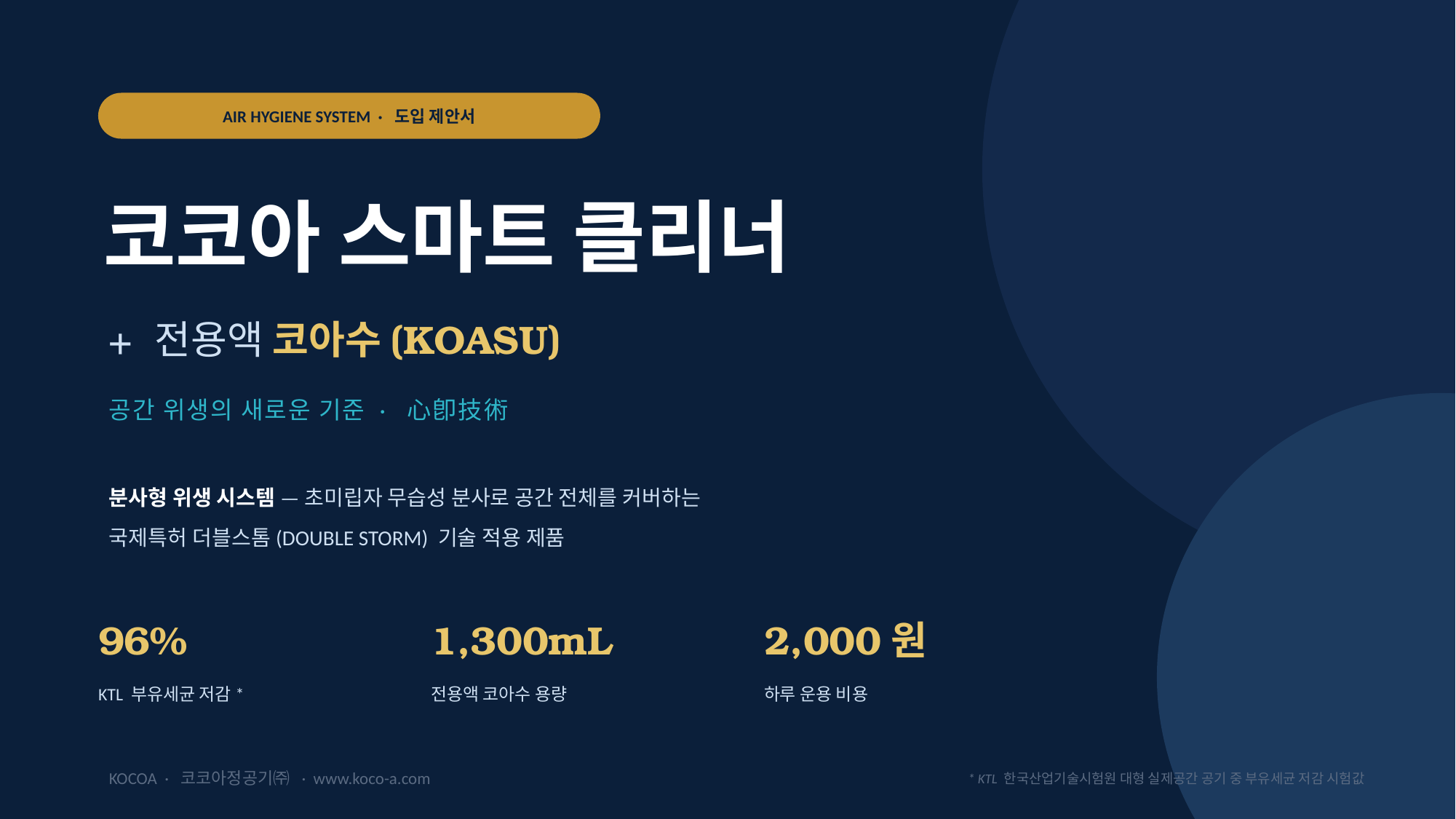

AIR HYGIENE SYSTEM  ·  도입 제안서
코코아 스마트 클리너
+ 전용액 코아수(KOASU)
공간 위생의 새로운 기준 ·  心卽技術

분사형 위생 시스템 — 초미립자 무습성 분사로 공간 전체를 커버하는
국제특허 더블스톰(DOUBLE STORM) 기술 적용 제품
96%
1,300mL
2,000원
KTL 부유세균 저감*
전용액 코아수 용량
하루 운용 비용
KOCOA  ·  코코아정공기㈜  ·  www.koco-a.com
* KTL 한국산업기술시험원 대형 실제공간 공기 중 부유세균 저감 시험값